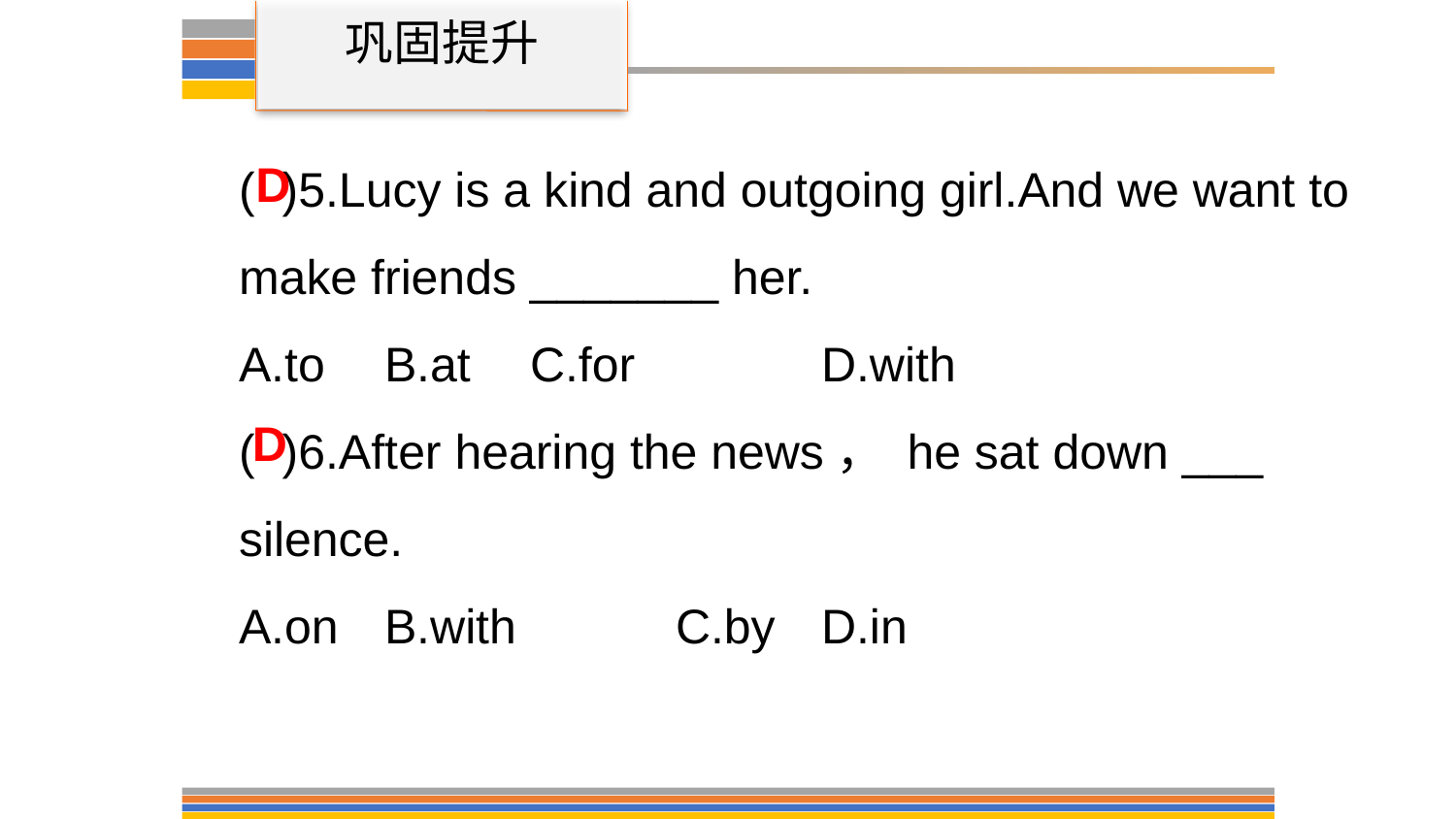

巩固提升

(  )5.Lucy is a kind and outgoing girl.And we want to make friends _______ her.
A.to   	B.at   	C.for   	D.with
(  )6.After hearing the news， he sat down ___ silence.
A.on   	B.with   	C.by   	D.in
D
D